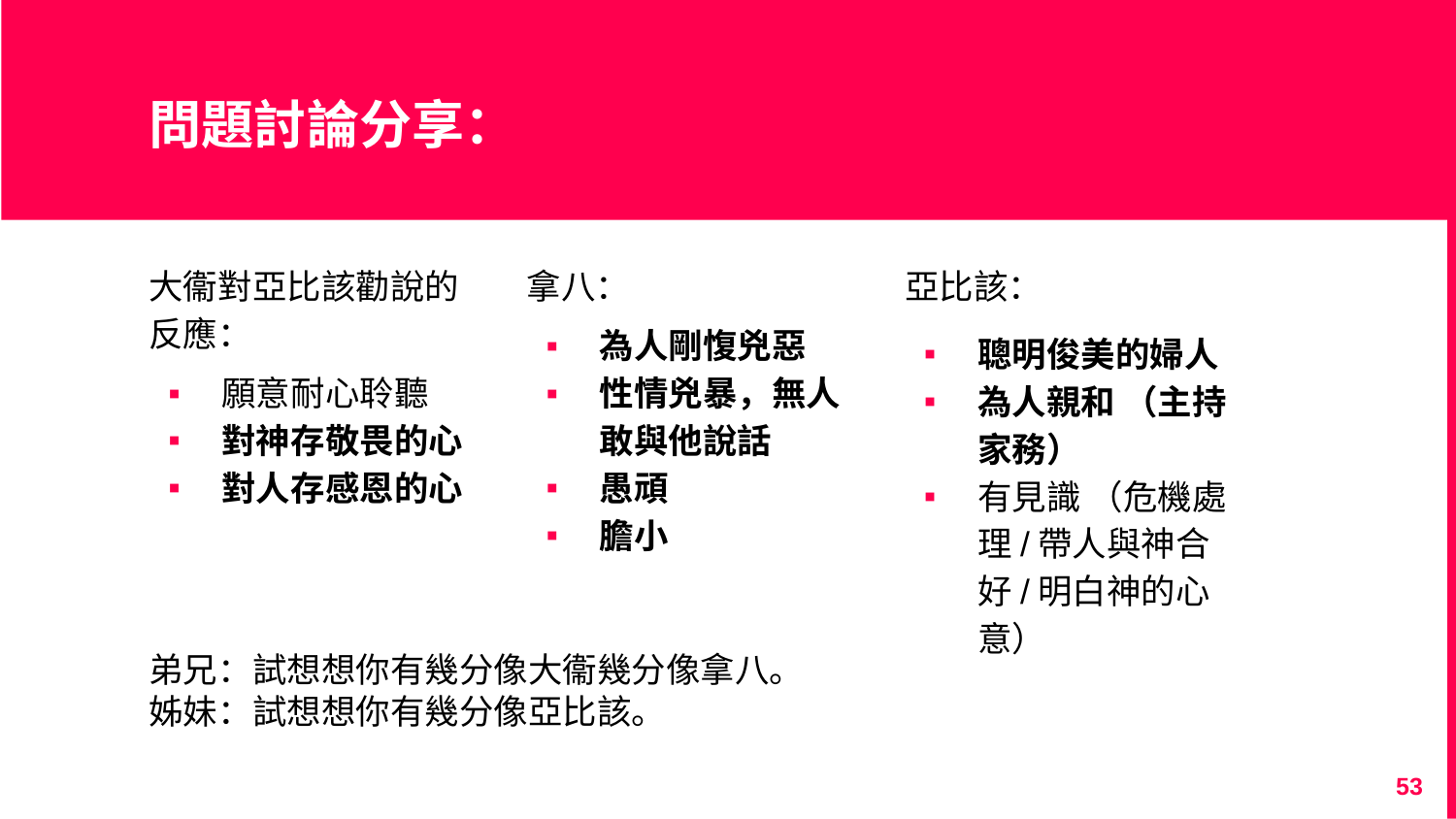

# 問題討論分享：

大衞對亞比該勸說的反應：
願意耐心聆聽
對神存敬畏的心
對人存感恩的心

拿八：
為人剛愎兇惡
性情兇暴，無人敢與他說話
愚頑
膽小

亞比該：
聰明俊美的婦人
為人親和 （主持家務）
有見識 （危機處理/帶人與神合好/明白神的心意）
弟兄：試想想你有幾分像大衞幾分像拿八。
姊妹：試想想你有幾分像亞比該。
53